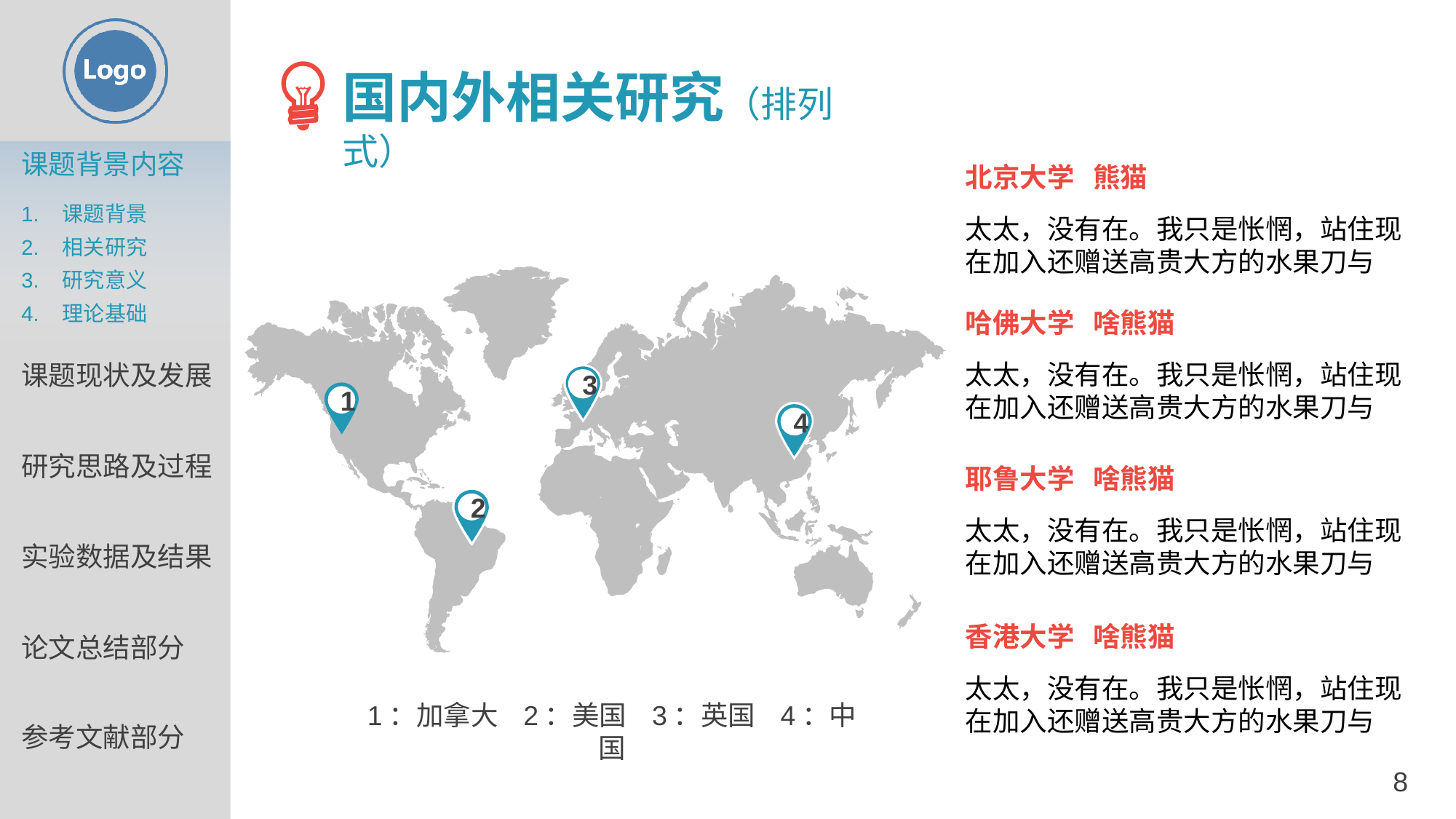

国内外相关研究（排列式）

北京大学   熊猫
太太，没有在。我只是怅惘，站住现在加入还赠送高贵大方的水果刀与
哈佛大学   啥熊猫
太太，没有在。我只是怅惘，站住现在加入还赠送高贵大方的水果刀与
耶鲁大学   啥熊猫
太太，没有在。我只是怅惘，站住现在加入还赠送高贵大方的水果刀与
香港大学   啥熊猫
太太，没有在。我只是怅惘，站住现在加入还赠送高贵大方的水果刀与

3

1

4

2

1：加拿大   2：美国   3：英国   4：中国